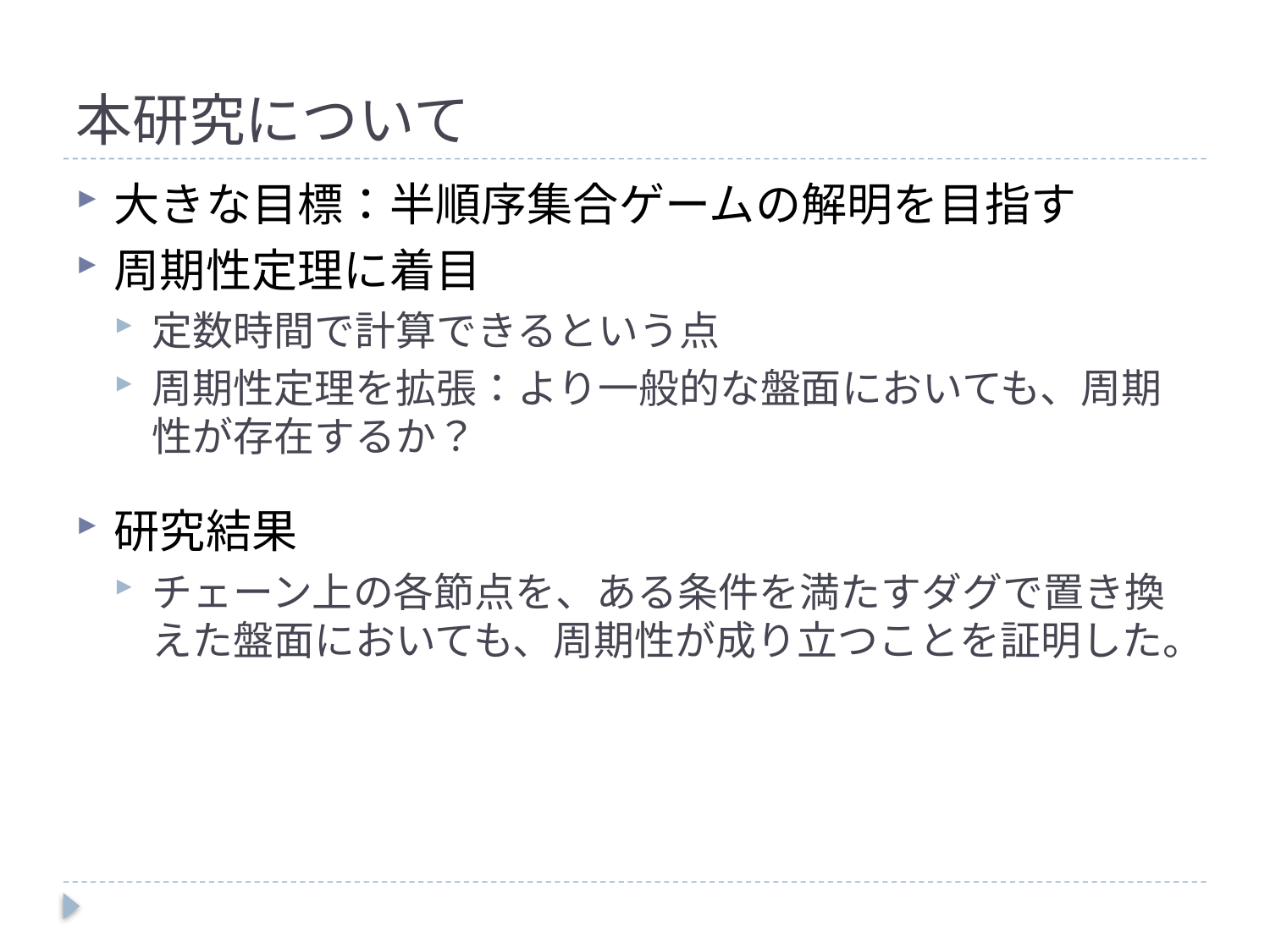

# 本研究について
大きな目標：半順序集合ゲームの解明を目指す
周期性定理に着目
定数時間で計算できるという点
周期性定理を拡張：より一般的な盤面においても、周期性が存在するか？

研究結果
チェーン上の各節点を、ある条件を満たすダグで置き換えた盤面においても、周期性が成り立つことを証明した。